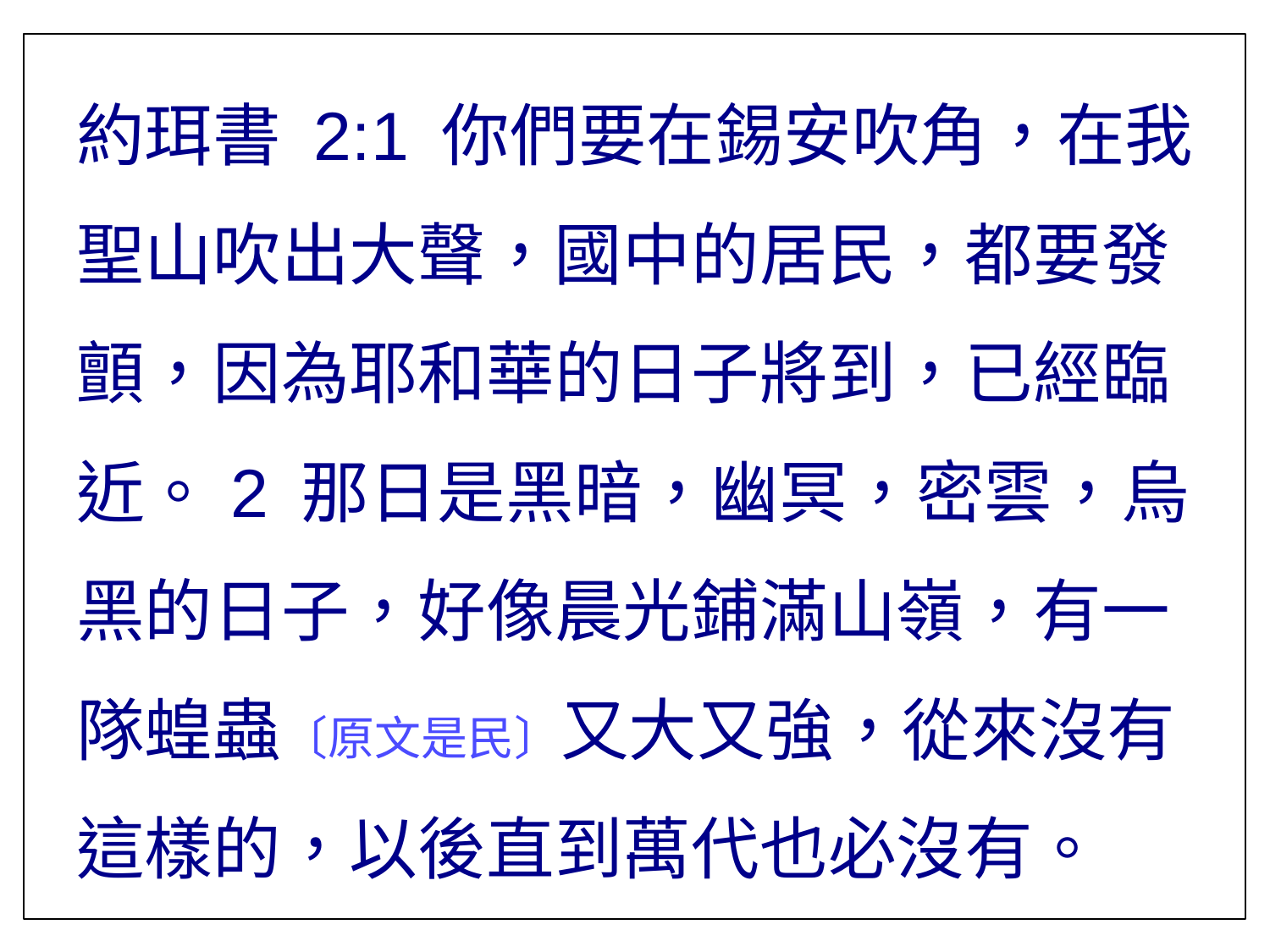

約珥書 2:1 你們要在錫安吹角，在我聖山吹出大聲，國中的居民，都要發顫，因為耶和華的日子將到，已經臨近。2 那日是黑暗，幽冥，密雲，烏黑的日子，好像晨光鋪滿山嶺，有一隊蝗蟲〔原文是民〕又大又強，從來沒有這樣的，以後直到萬代也必沒有。